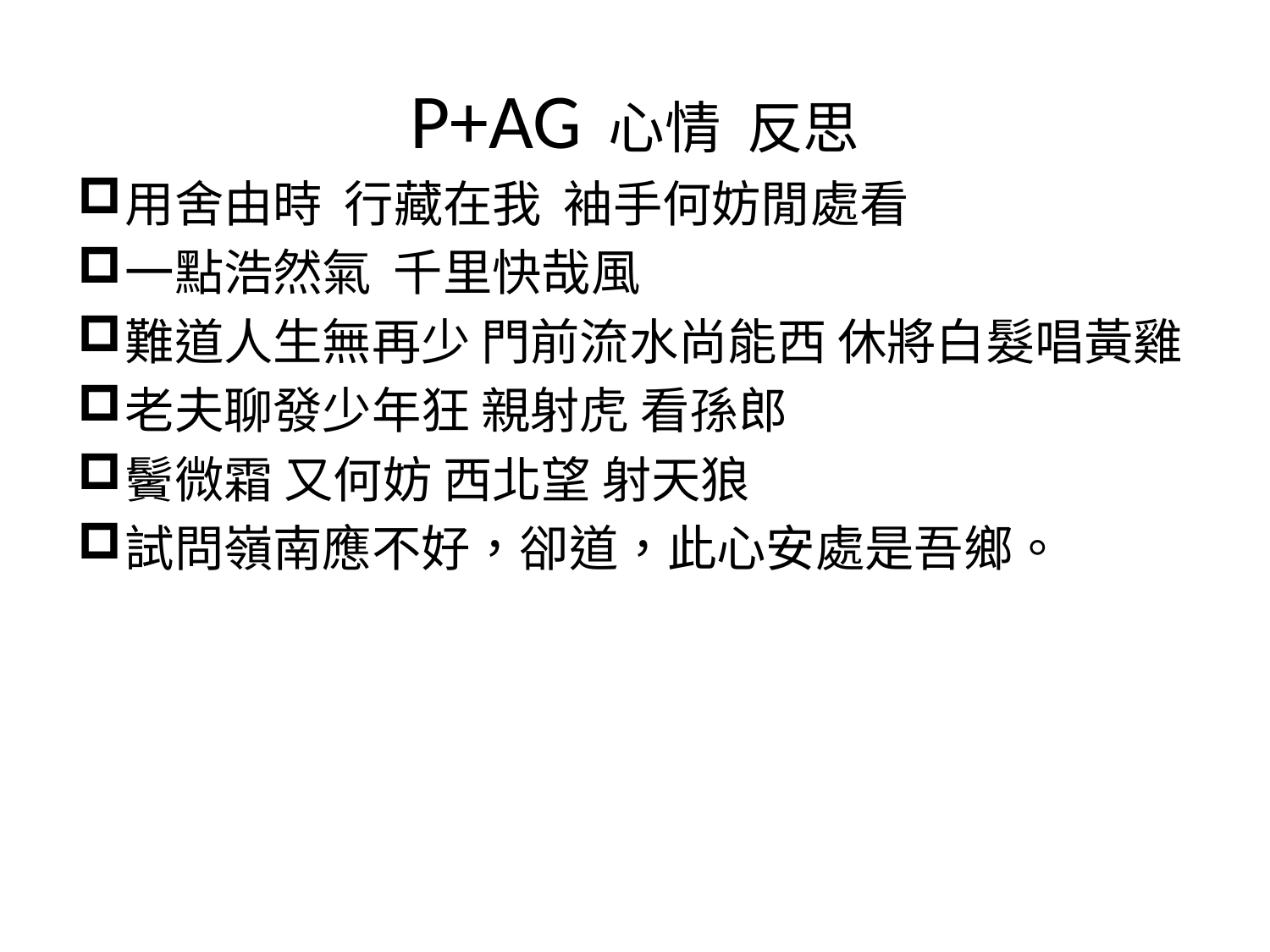

# P+AG 心情  反思
用舍由時  行藏在我  袖手何妨閒處看
一點浩然氣  千里快哉風
難道人生無再少 門前流水尚能西 休將白髮唱黃雞
老夫聊發少年狂 親射虎 看孫郎
鬢微霜 又何妨 西北望 射天狼
試問嶺南應不好，卻道，此心安處是吾鄉。